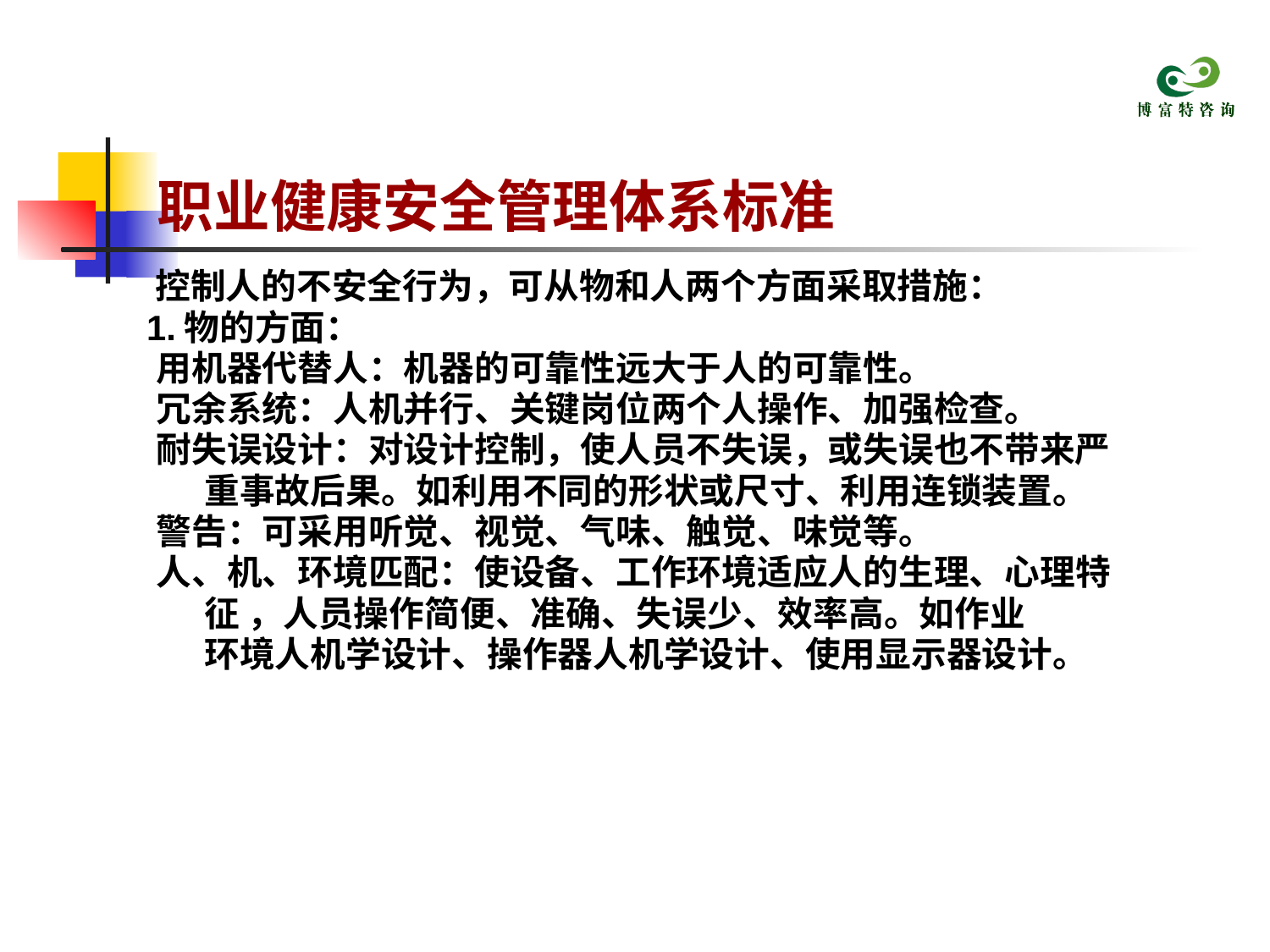

# 职业健康安全管理体系标准
     控制人的不安全行为，可从物和人两个方面采取措施：
    1.物的方面：
     用机器代替人：机器的可靠性远大于人的可靠性。
     冗余系统：人机并行、关键岗位两个人操作、加强检查。
     耐失误设计：对设计控制，使人员不失误，或失误也不带来严
           重事故后果。如利用不同的形状或尺寸、利用连锁装置。
     警告：可采用听觉、视觉、气味、触觉、味觉等。
     人、机、环境匹配：使设备、工作环境适应人的生理、心理特
           征 ，人员操作简便、准确、失误少、效率高。如作业
           环境人机学设计、操作器人机学设计、使用显示器设计。
66